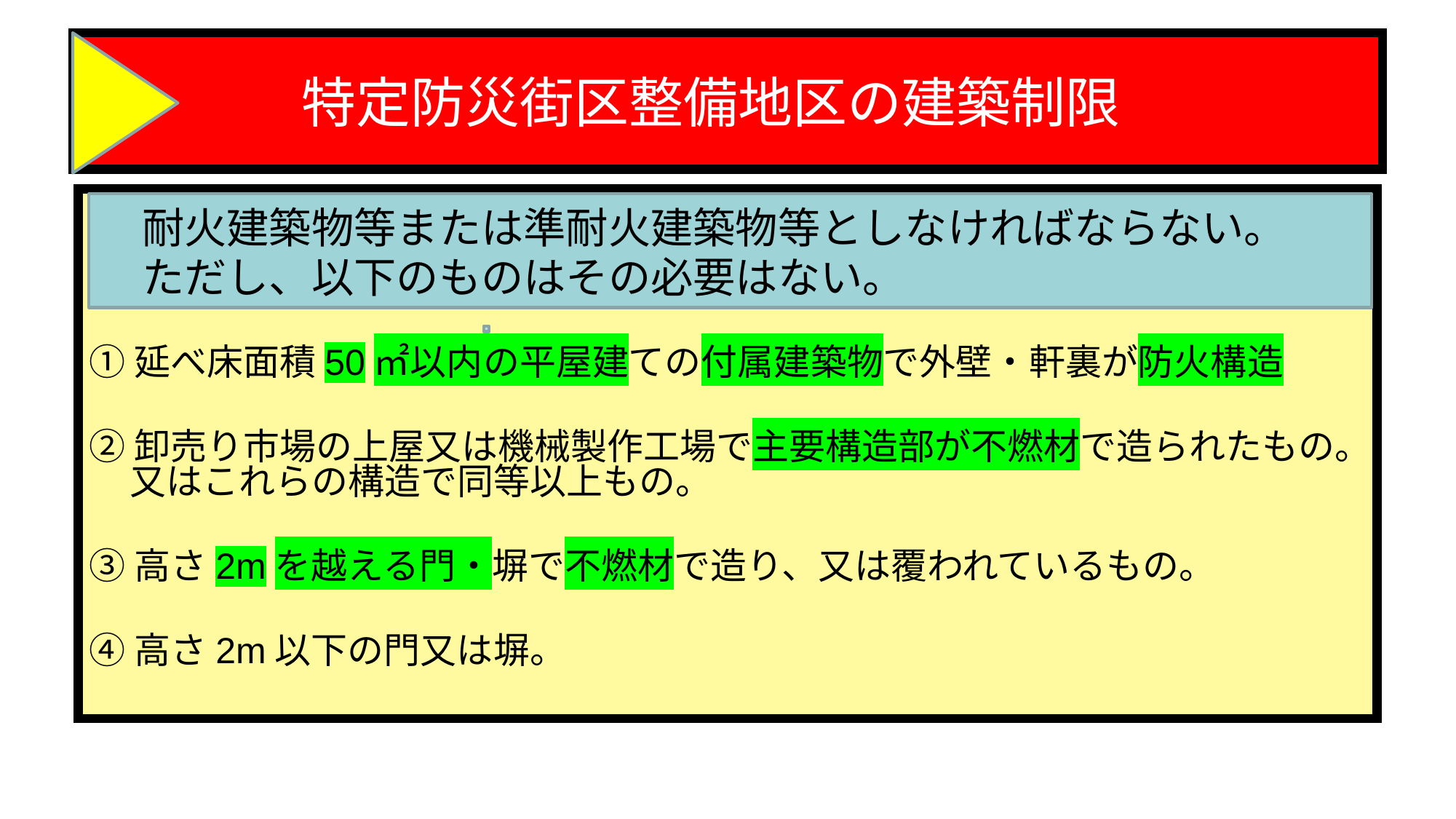

# 特定防災街区整備地区の建築制限

　耐火建築物等または準耐火建築物等としなければならない。
　ただし、以下のものはその必要はない。

①延べ床面積50㎡以内の平屋建ての付属建築物で外壁・軒裏が防火構造

②卸売り市場の上屋又は機械製作工場で主要構造部が不燃材で造られたもの。又はこれらの構造で同等以上もの。

③高さ2mを越える門・塀で不燃材で造り、又は覆われているもの。

④高さ2m以下の門又は塀。

　耐火建築物等または準耐火建築物等としなければならない。
　ただし、以下のものはその必要はない。